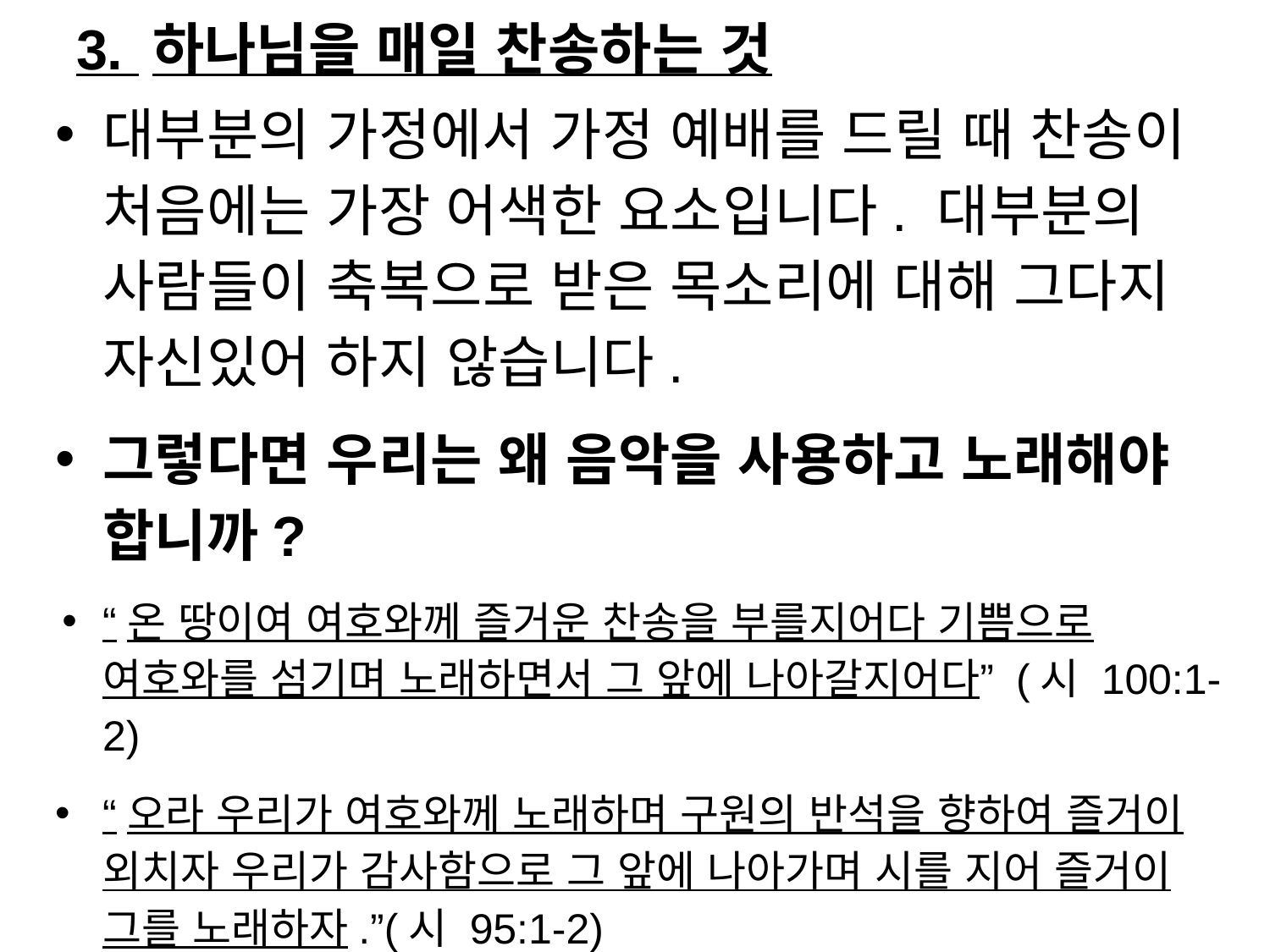

# 3. 하나님을 매일 찬송하는 것
대부분의 가정에서 가정 예배를 드릴 때 찬송이 처음에는 가장 어색한 요소입니다. 대부분의 사람들이 축복으로 받은 목소리에 대해 그다지 자신있어 하지 않습니다.
그렇다면 우리는 왜 음악을 사용하고 노래해야 합니까?
“온 땅이여 여호와께 즐거운 찬송을 부를지어다 기쁨으로 여호와를 섬기며 노래하면서 그 앞에 나아갈지어다” (시 100:1-2)
“오라 우리가 여호와께 노래하며 구원의 반석을 향하여 즐거이 외치자 우리가 감사함으로 그 앞에 나아가며 시를 지어 즐거이 그를 노래하자.”(시 95:1-2)